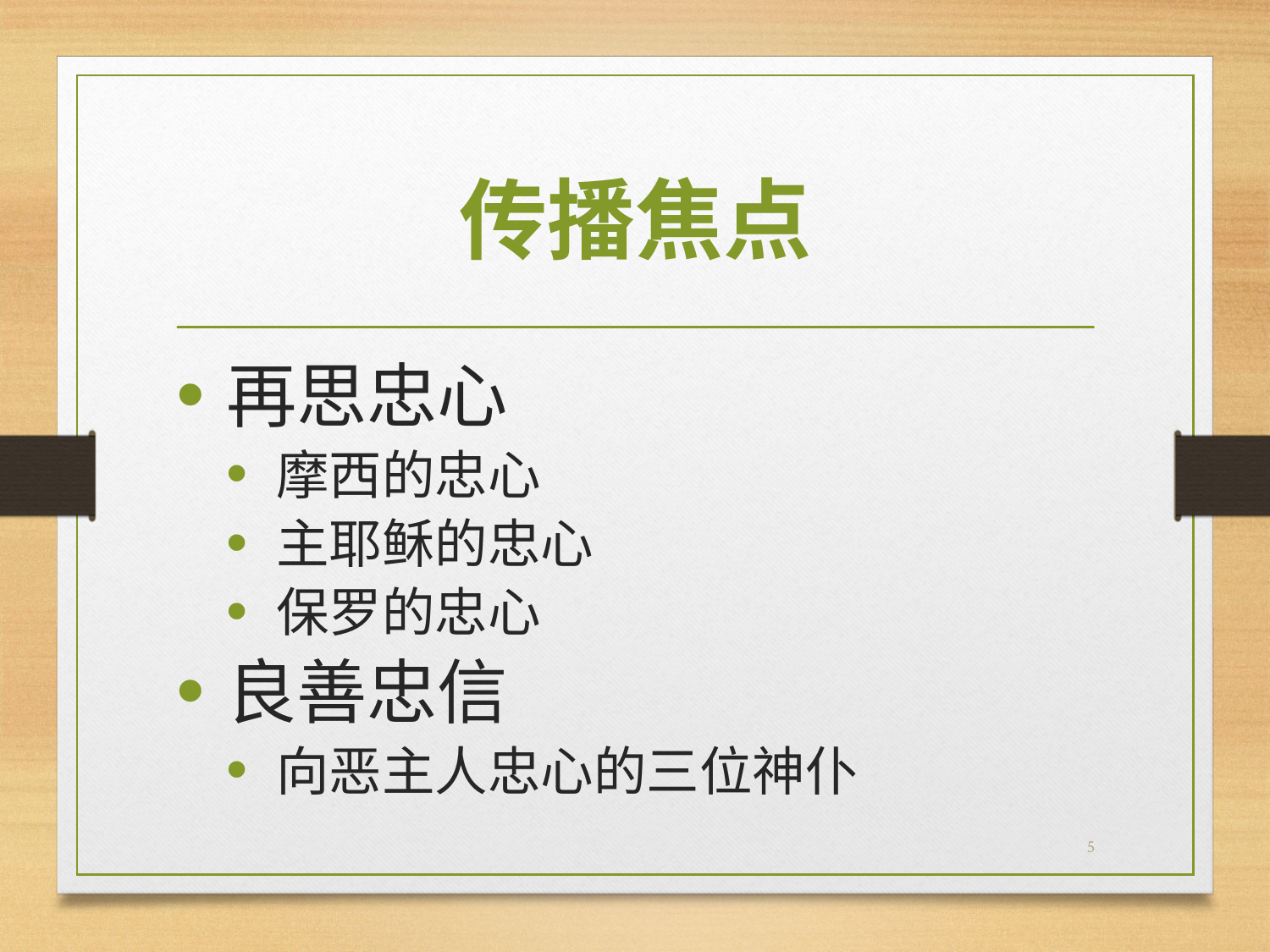

# 传播焦点
再思忠心
摩西的忠心
主耶稣的忠心
保罗的忠心
良善忠信
向恶主人忠心的三位神仆
5